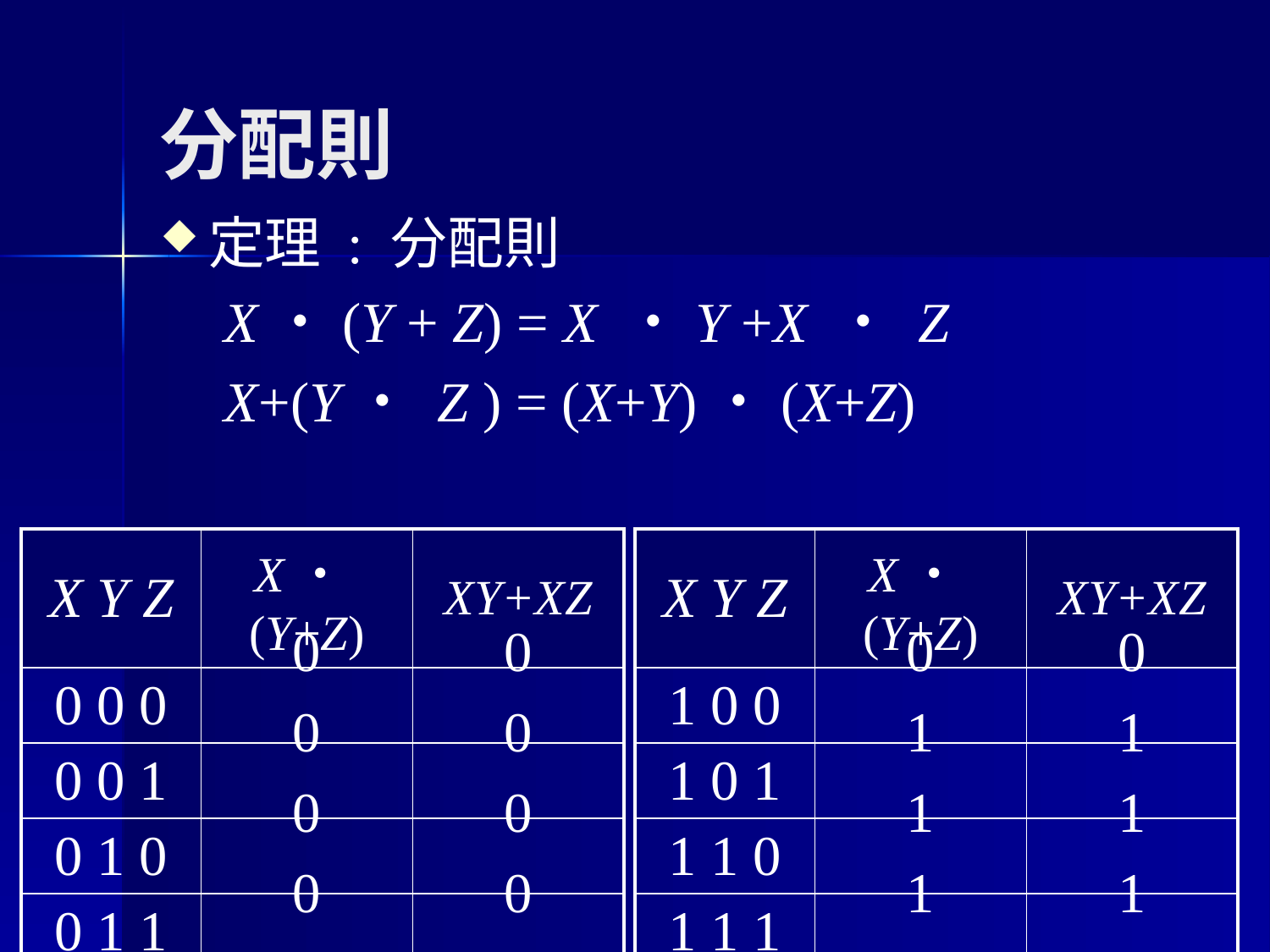

# 分配則
定理 : 分配則
X・(Y + Z) = X ・Y +X ・ Z
X+(Y・ Z ) = (X+Y)・(X+Z)

| X Y Z | X・(Y+Z) | XY+XZ |
| --- | --- | --- |
| 0 0 0 |  |  |
| 0 0 1 |  |  |
| 0 1 0 |  |  |
| 0 1 1 |  |  |
| X Y Z | X・(Y+Z) | XY+XZ |
| --- | --- | --- |
| 1 0 0 |  |  |
| 1 0 1 |  |  |
| 1 1 0 |  |  |
| 1 1 1 |  |  |
0
0
0
0
0
0
1
1
0
0
1
1
0
0
1
1